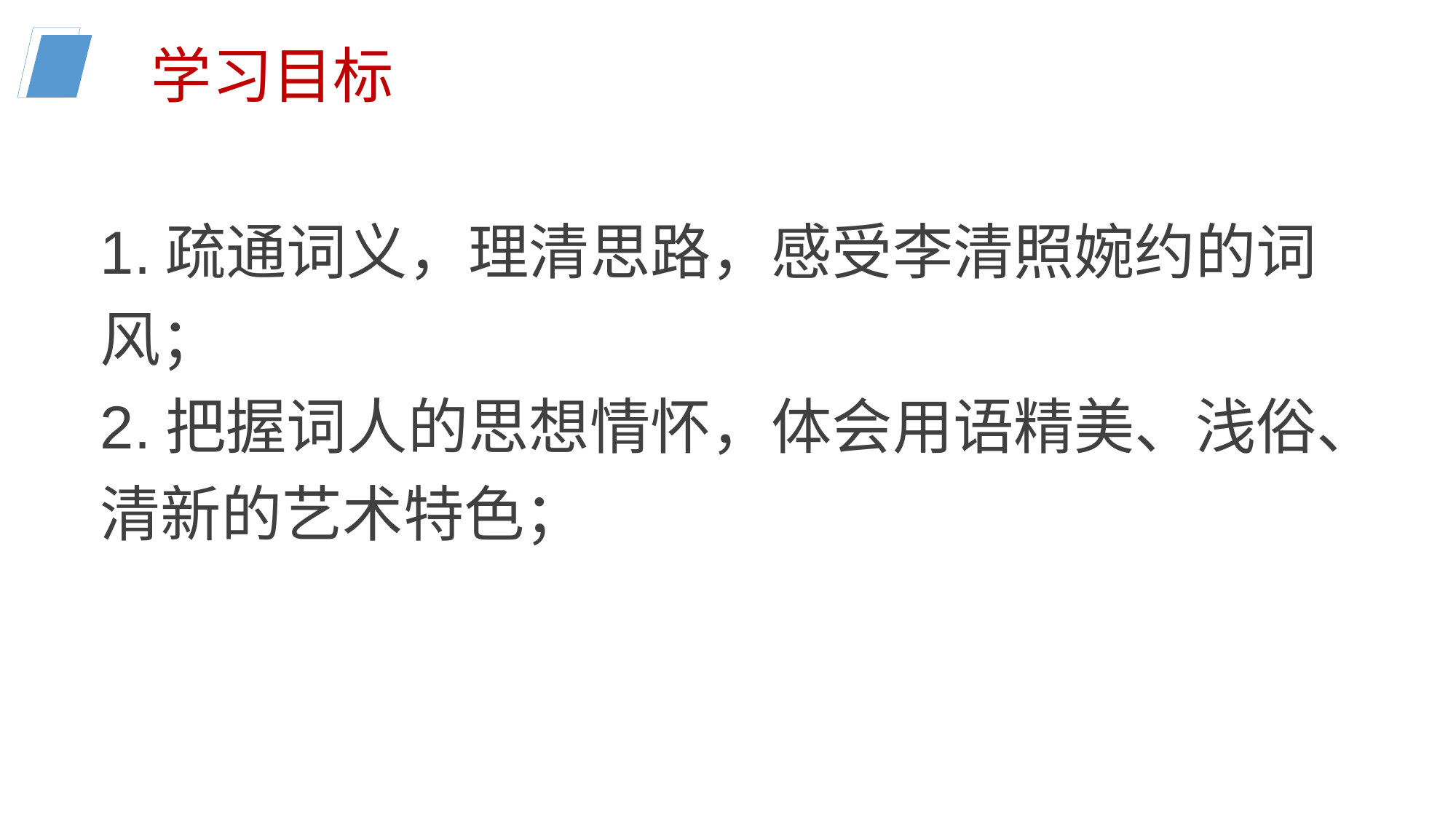

学习目标
1.疏通词义，理清思路，感受李清照婉约的词风；
2.把握词人的思想情怀，体会用语精美、浅俗、清新的艺术特色；